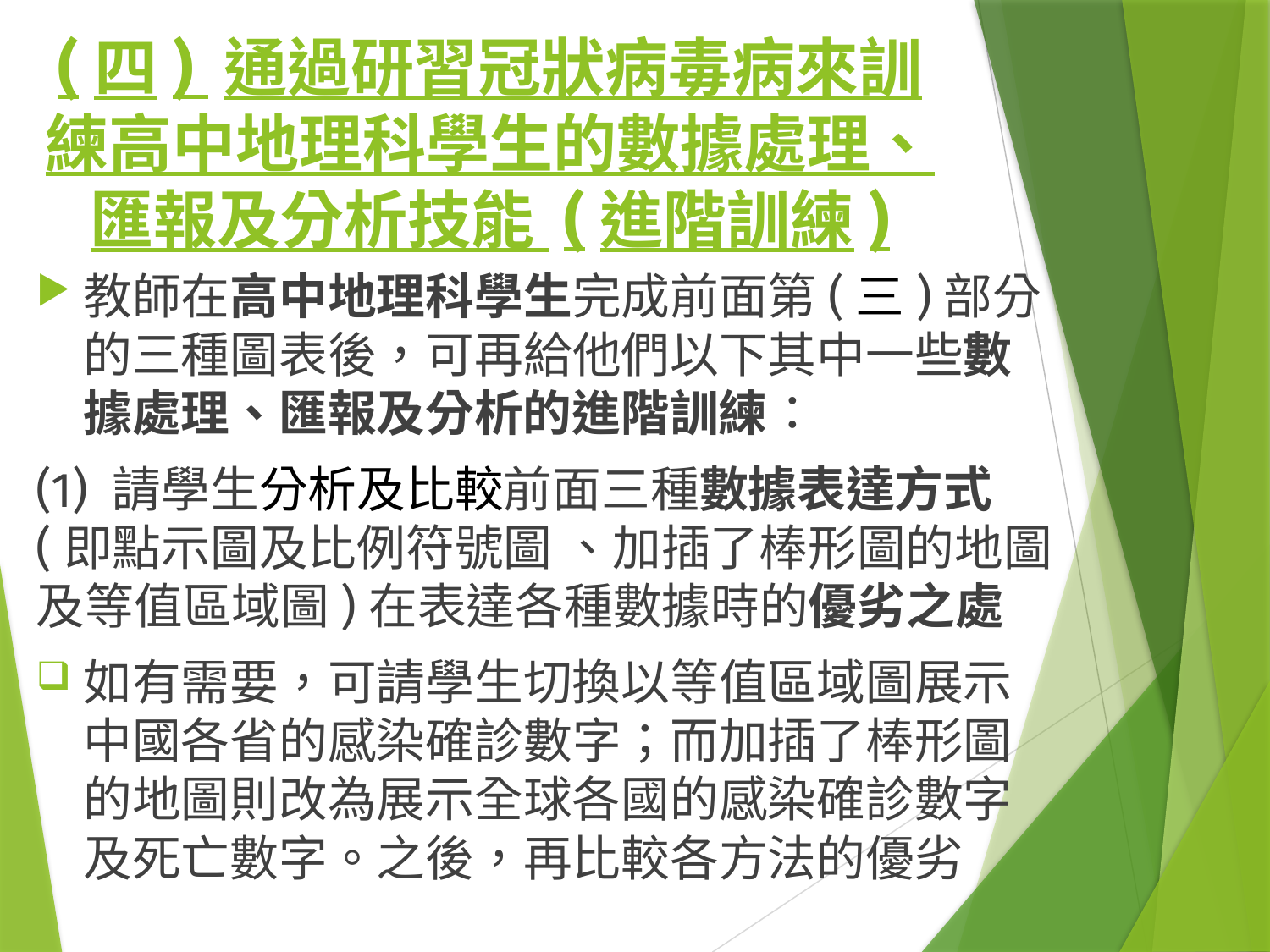

# (四) 通過研習冠狀病毒病來訓練高中地理科學生的數據處理、 匯報及分析技能 (進階訓練)
教師在高中地理科學生完成前面第(三)部分的三種圖表後，可再給他們以下其中一些數據處理、匯報及分析的進階訓練：
(1) 請學生分析及比較前面三種數據表達方式(即點示圖及比例符號圖 、加插了棒形圖的地圖 及等值區域圖)在表達各種數據時的優劣之處
如有需要，可請學生切換以等值區域圖展示中國各省的感染確診數字；而加插了棒形圖的地圖則改為展示全球各國的感染確診數字及死亡數字。之後，再比較各方法的優劣